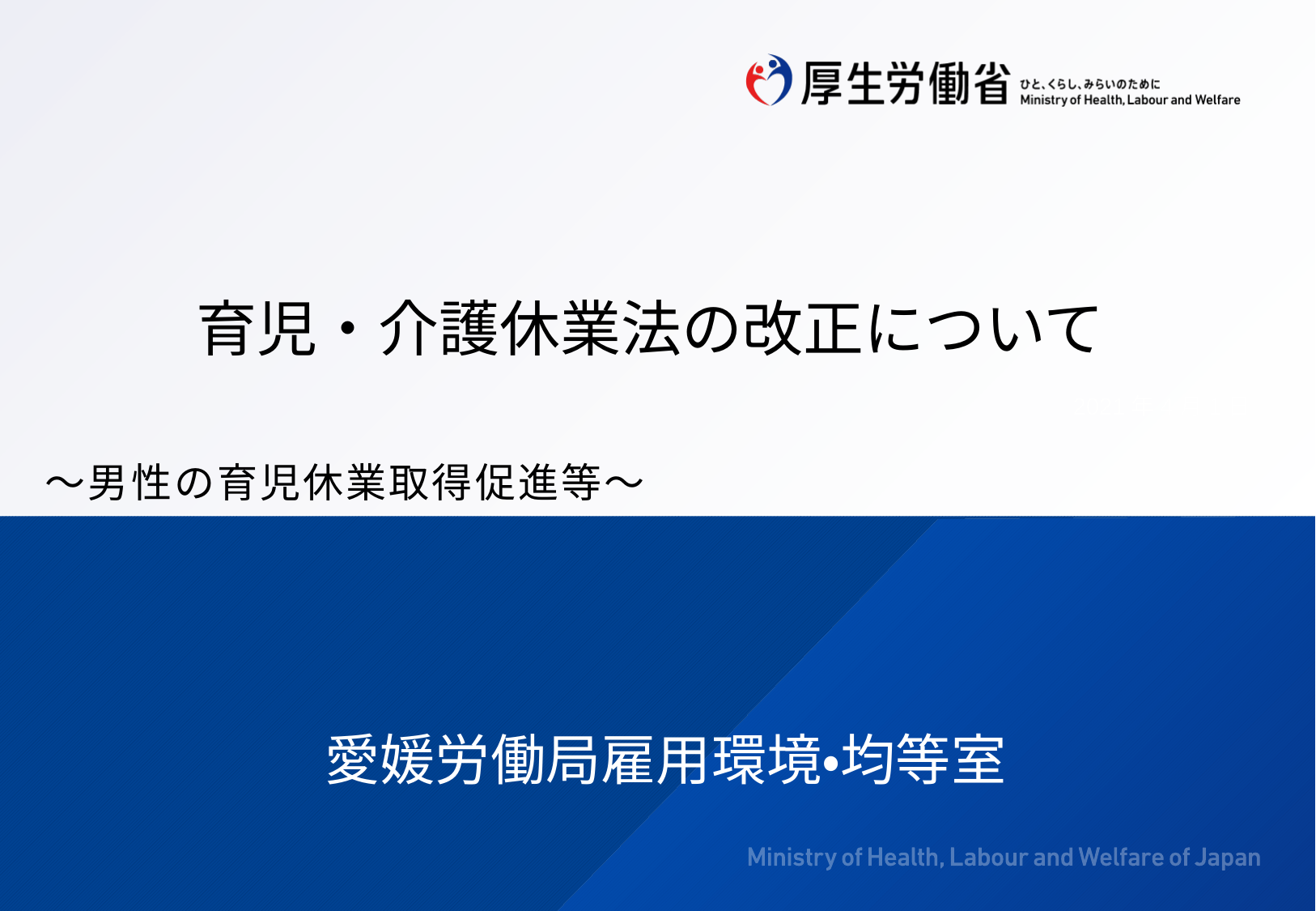

# 育児・介護休業法の改正について
～男性の育児休業取得促進等～

愛媛労働局雇用環境・均等室